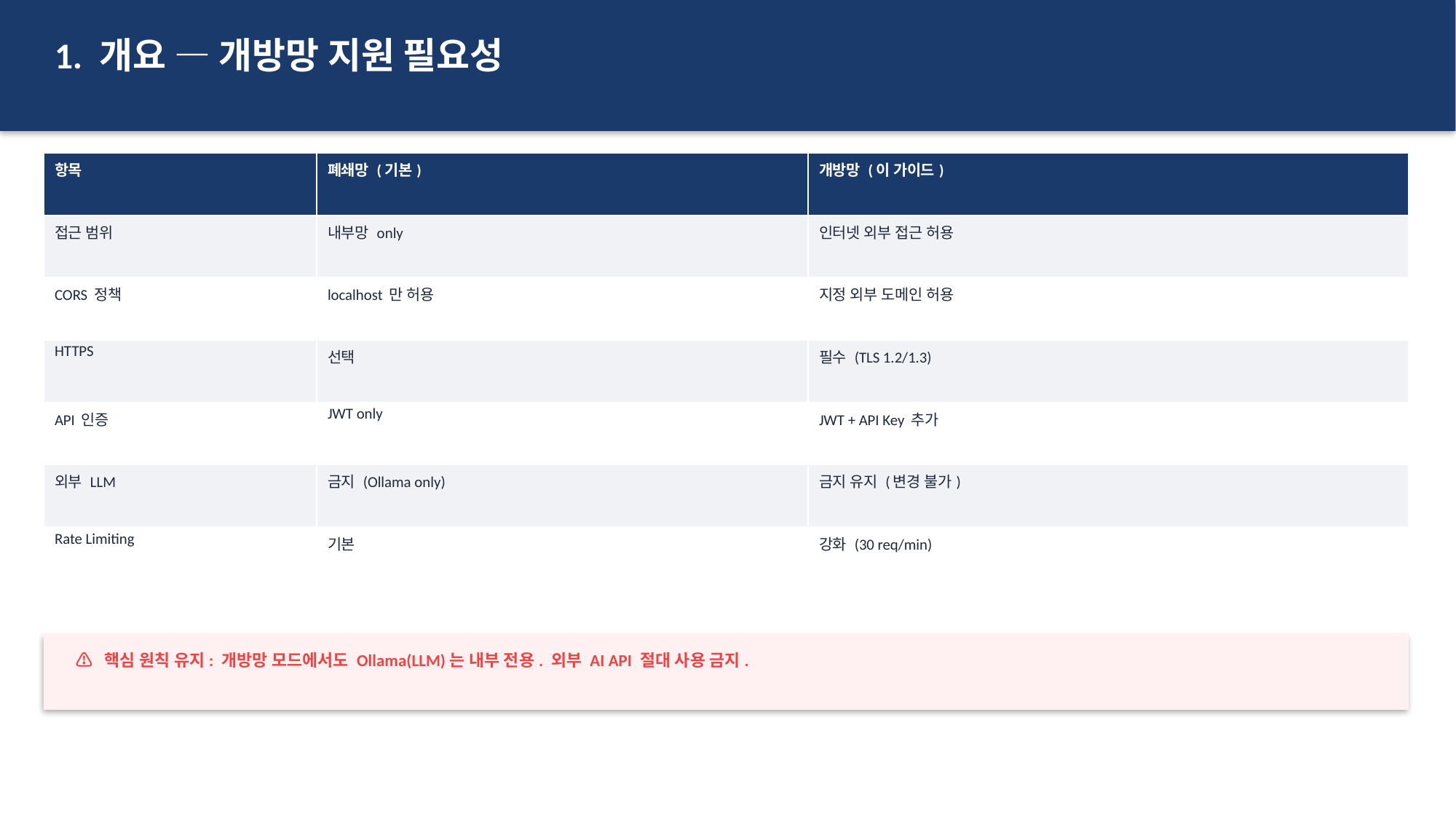

1. 개요 — 개방망 지원 필요성
| 항목 | 폐쇄망 (기본) | 개방망 (이 가이드) |
| --- | --- | --- |
| 접근 범위 | 내부망 only | 인터넷 외부 접근 허용 |
| CORS 정책 | localhost 만 허용 | 지정 외부 도메인 허용 |
| HTTPS | 선택 | 필수 (TLS 1.2/1.3) |
| API 인증 | JWT only | JWT + API Key 추가 |
| 외부 LLM | 금지 (Ollama only) | 금지 유지 (변경 불가) |
| Rate Limiting | 기본 | 강화 (30 req/min) |

⚠  핵심 원칙 유지: 개방망 모드에서도 Ollama(LLM)는 내부 전용. 외부 AI API 절대 사용 금지.